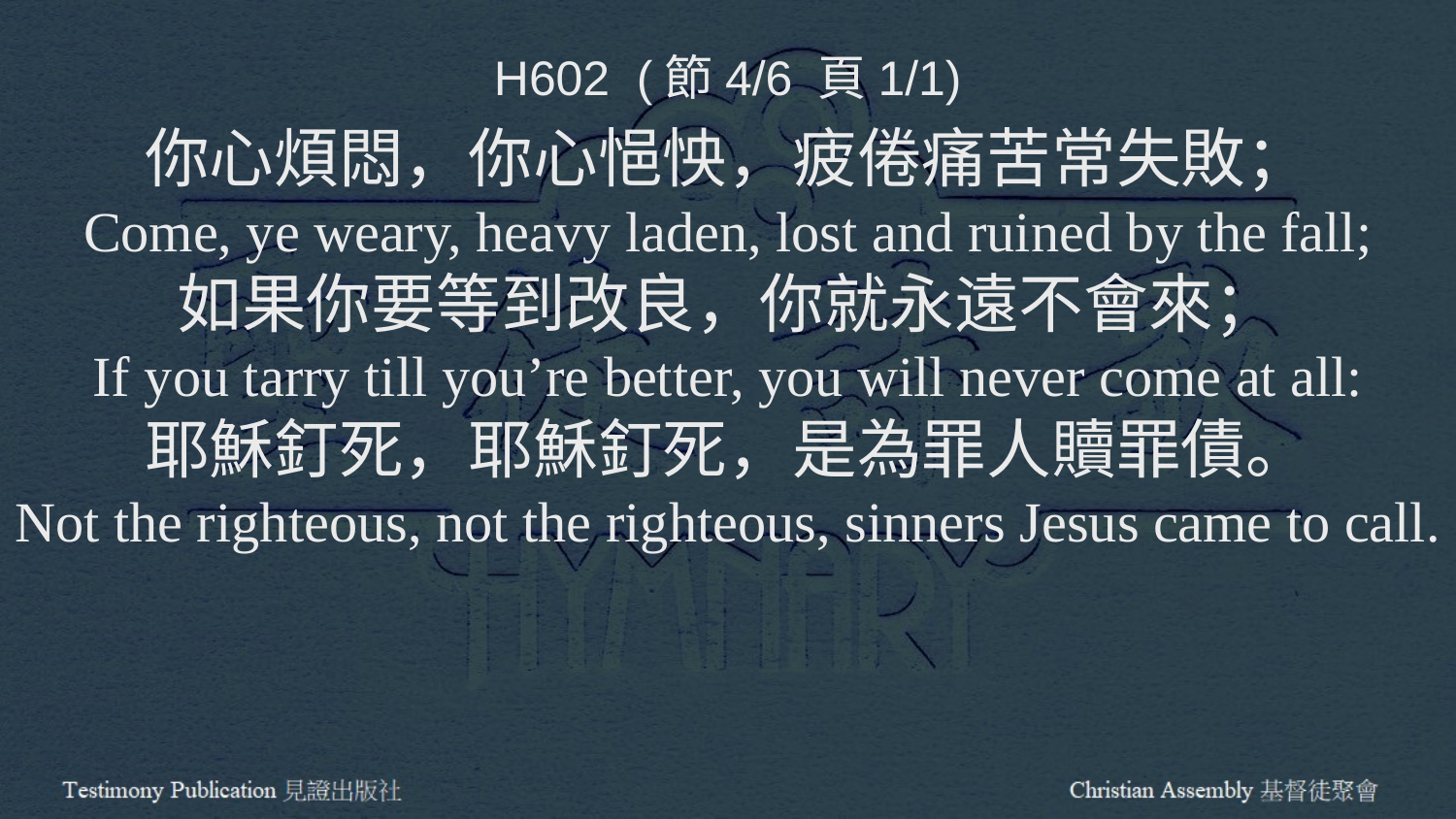

H602  (節4/6 頁1/1)
你心煩悶，你心悒怏，疲倦痛苦常失敗；
Come, ye weary, heavy laden, lost and ruined by the fall;
如果你要等到改良，你就永遠不會來；
If you tarry till you’re better, you will never come at all:
耶穌釘死，耶穌釘死，是為罪人贖罪債。
Not the righteous, not the righteous, sinners Jesus came to call.